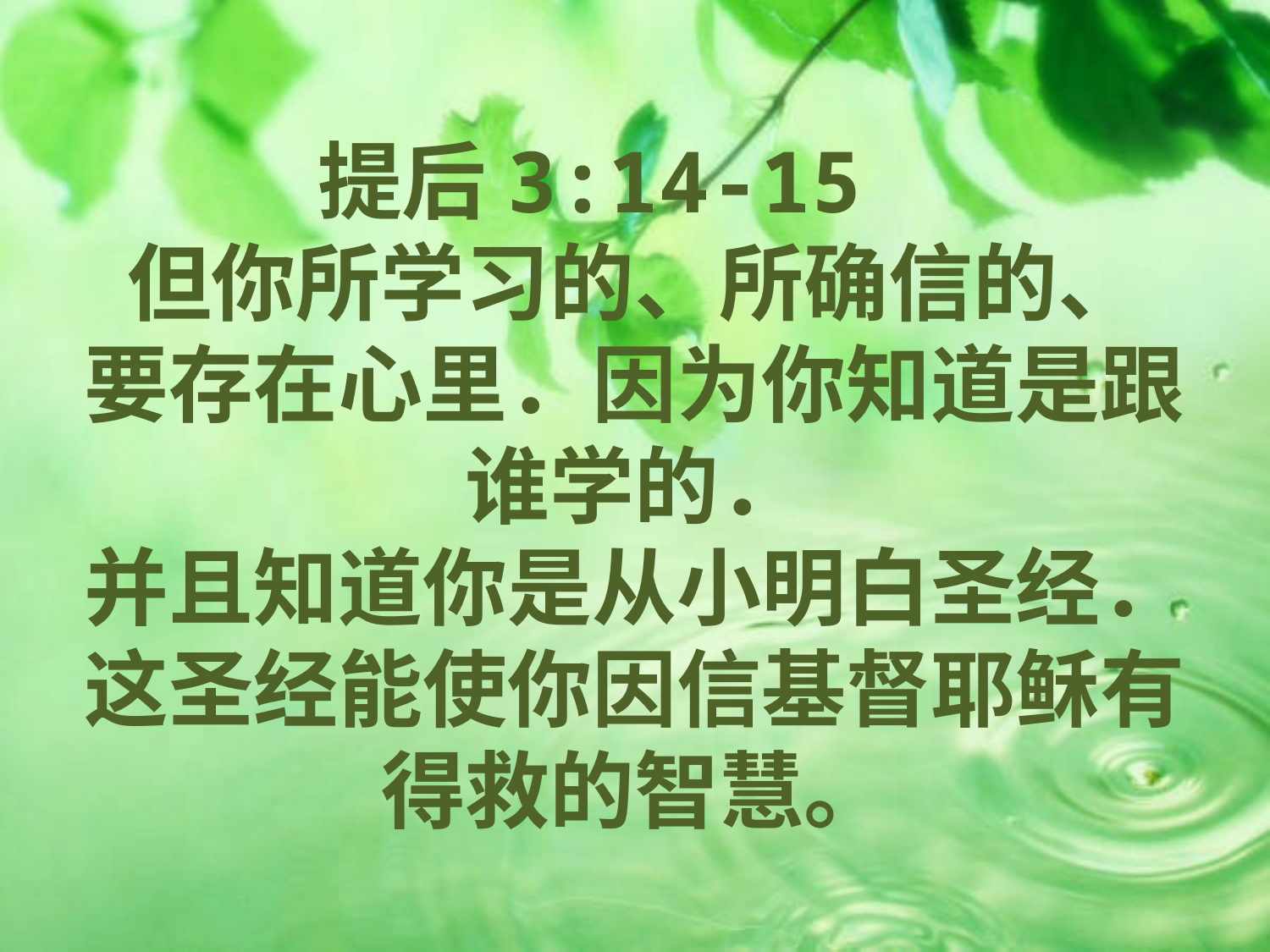

提后3:14-15
但你所学习的、所确信的、
要存在心里．因为你知道是跟谁学的．
并且知道你是从小明白圣经．这圣经能使你因信基督耶稣有得救的智慧。